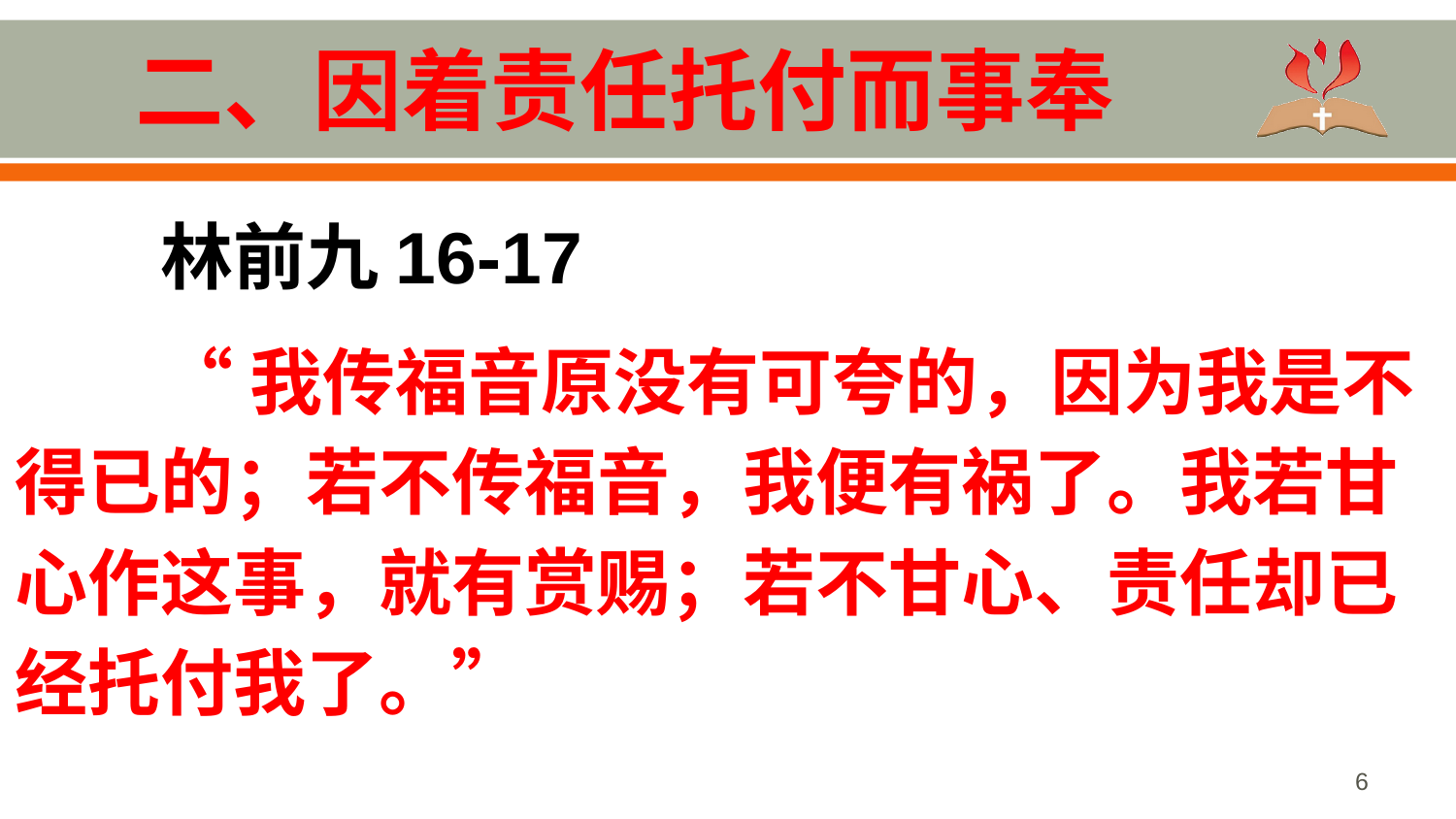

# 二、因着责任托付而事奉
林前九16-17
“我传福音原没有可夸的，因为我是不得已的；若不传福音，我便有祸了。我若甘心作这事，就有赏赐；若不甘心、责任却已经托付我了。”
6